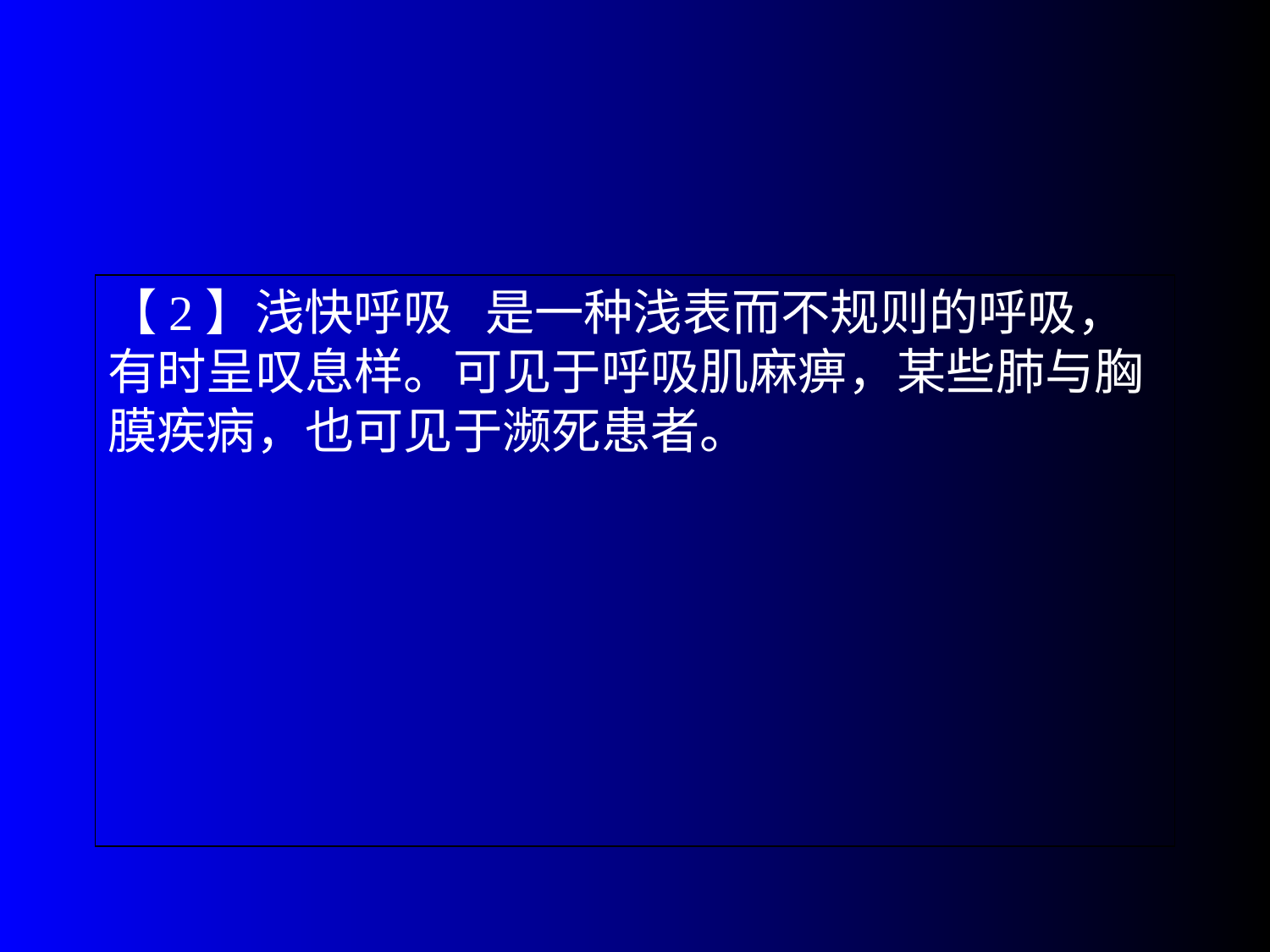

【2】浅快呼吸   是一种浅表而不规则的呼吸，有时呈叹息样。可见于呼吸肌麻痹，某些肺与胸膜疾病，也可见于濒死患者。